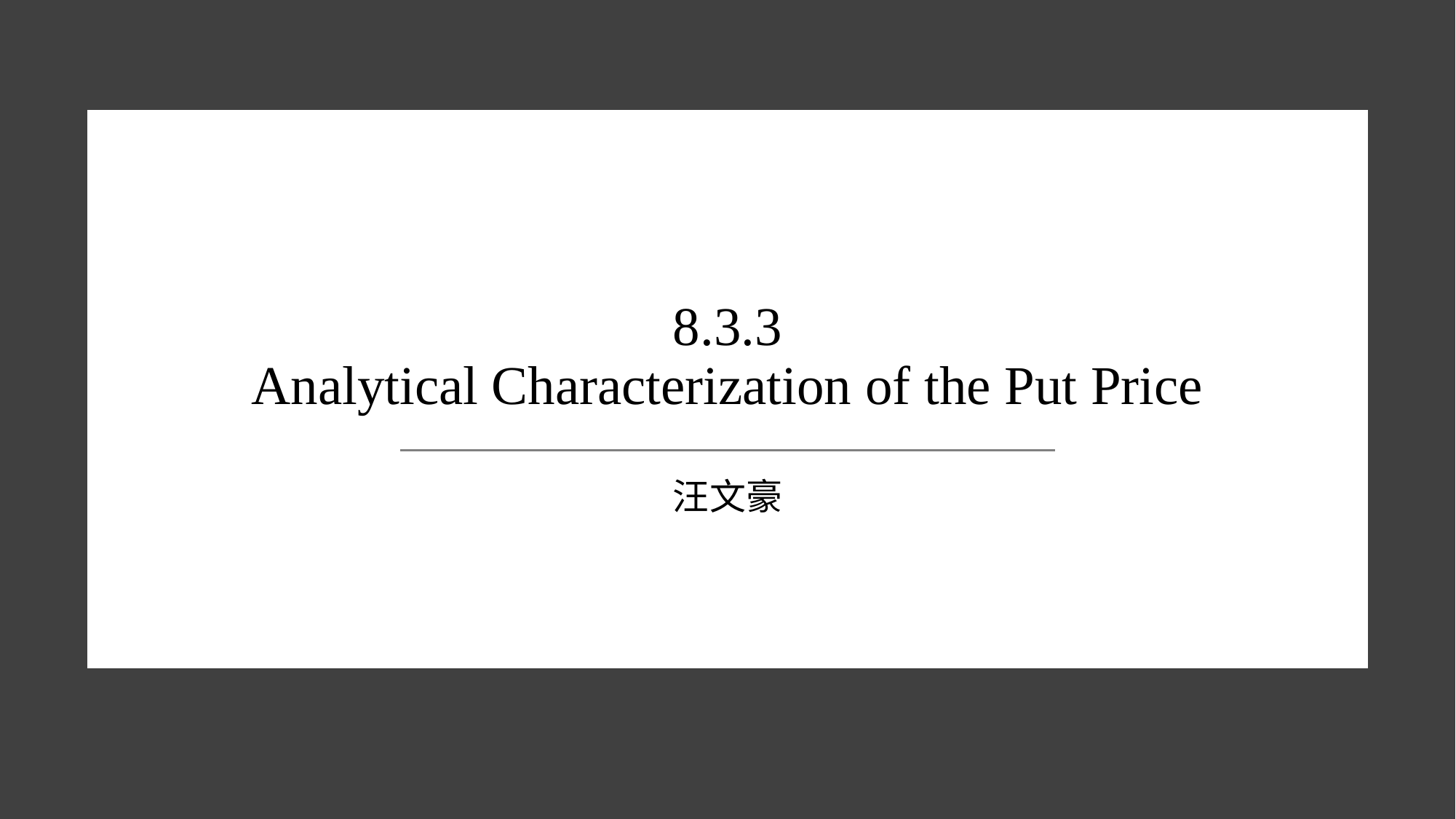

# 8.3.3 Analytical Characterization of the Put Price
汪文豪